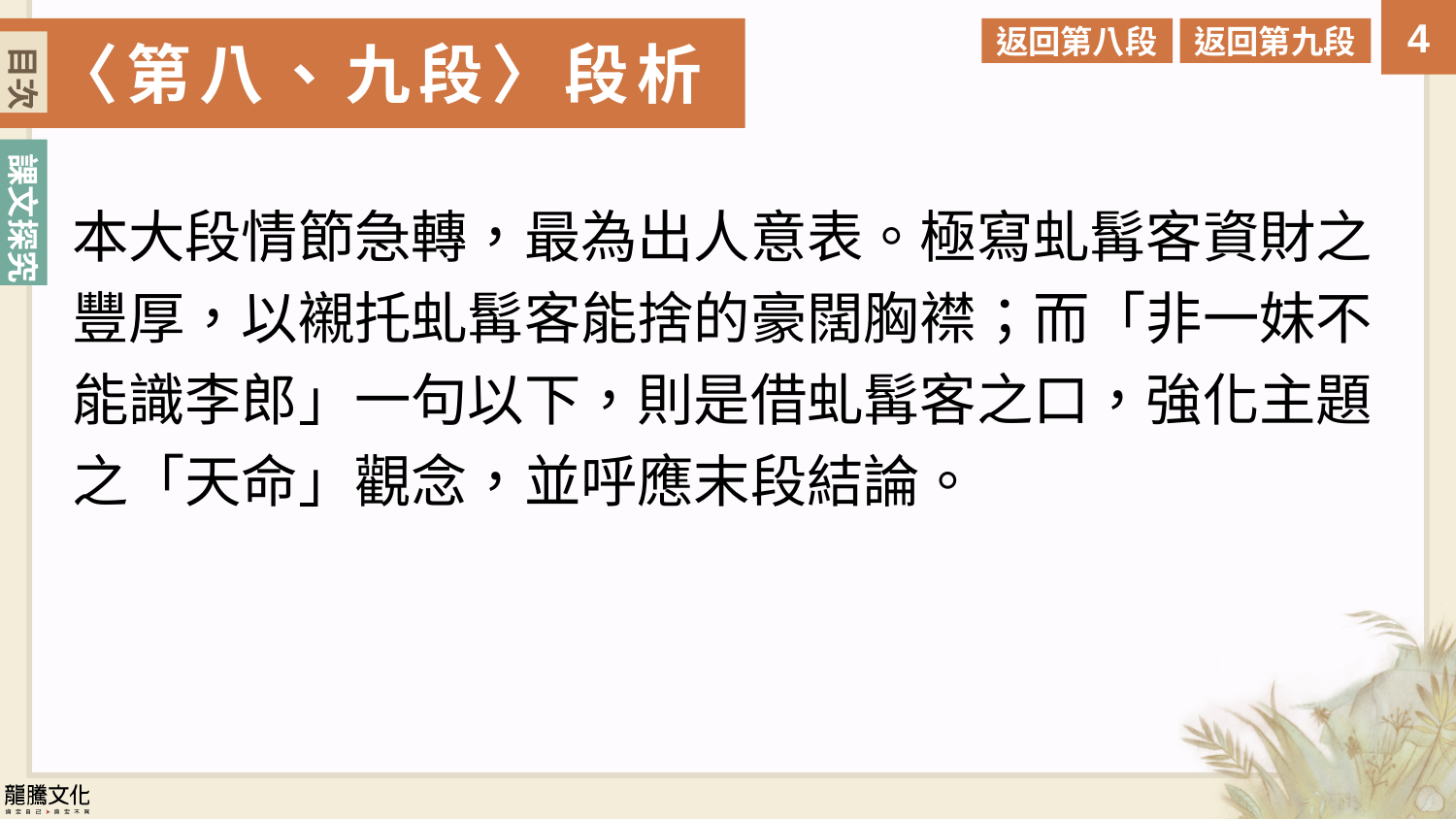

返回第八段

返回第九段
〈第八、九段〉段析
目次
本大段情節急轉，最為出人意表。極寫虬髯客資財之豐厚，以襯托虬髯客能捨的豪闊胸襟；而「非一妹不能識李郎」一句以下，則是借虬髯客之口，強化主題之「天命」觀念，並呼應末段結論。